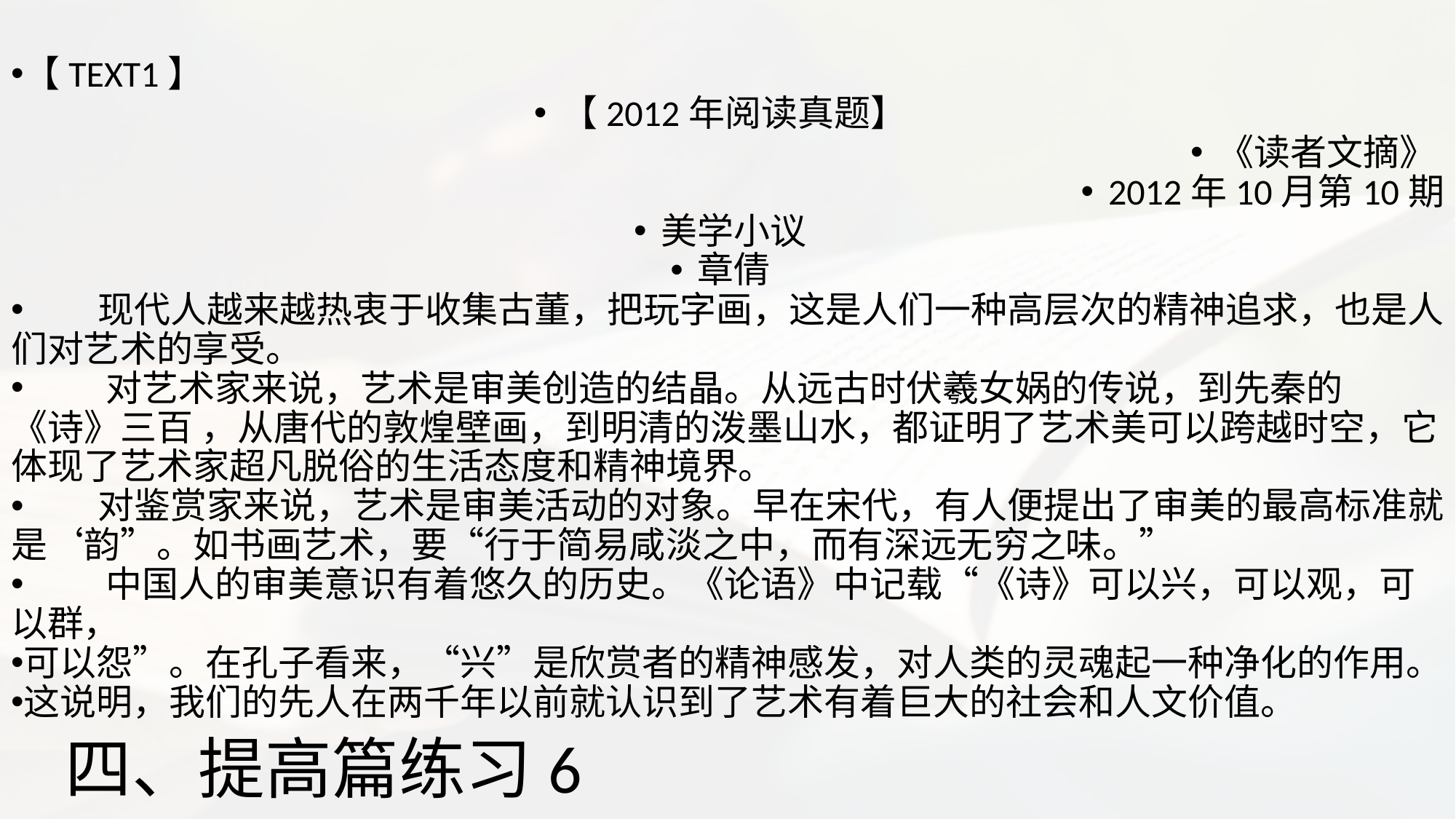

【TEXT1】
【2012年阅读真题】
《读者文摘》
2012年10月第10期
美学小议
章倩
        现代人越来越热衷于收集古董，把玩字画，这是人们一种高层次的精神追求，也是人们对艺术的享受。
         对艺术家来说，艺术是审美创造的结晶。从远古时伏羲女娲的传说，到先秦的《诗》三百 ，从唐代的敦煌壁画，到明清的泼墨山水，都证明了艺术美可以跨越时空，它体现了艺术家超凡脱俗的生活态度和精神境界。
        对鉴赏家来说，艺术是审美活动的对象。早在宋代，有人便提出了审美的最高标准就是‘韵”。如书画艺术，要“行于简易咸淡之中，而有深远无穷之味。”
         中国人的审美意识有着悠久的历史。《论语》中记载“《诗》可以兴，可以观，可以群，
可以怨”。在孔子看来，“兴”是欣赏者的精神感发，对人类的灵魂起一种净化的作用。
这说明，我们的先人在两千年以前就认识到了艺术有着巨大的社会和人文价值。
# 四、提高篇练习6